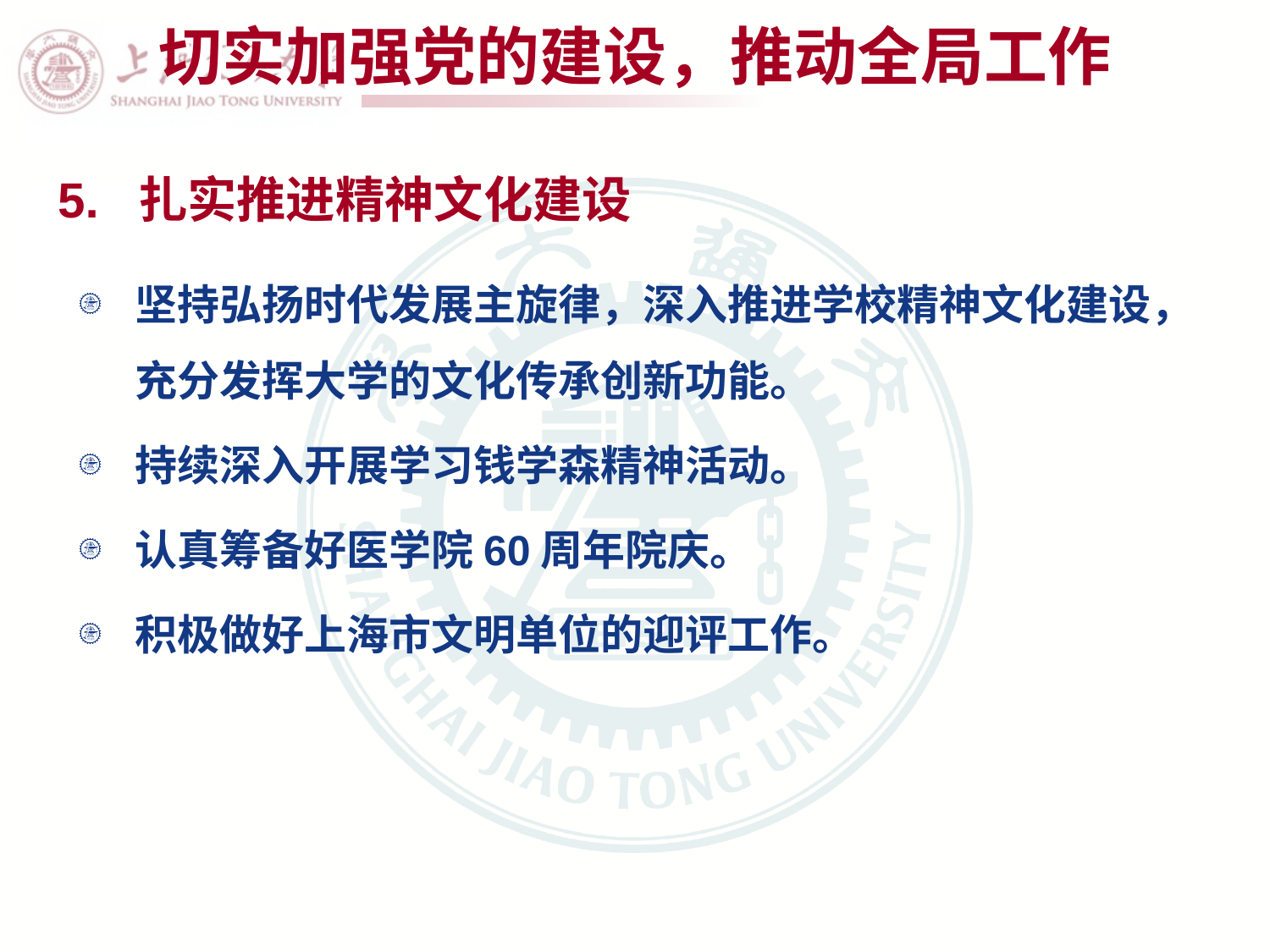

# 切实加强党的建设，推动全局工作
5.  扎实推进精神文化建设
坚持弘扬时代发展主旋律，深入推进学校精神文化建设，充分发挥大学的文化传承创新功能。
持续深入开展学习钱学森精神活动。
认真筹备好医学院60周年院庆。
积极做好上海市文明单位的迎评工作。